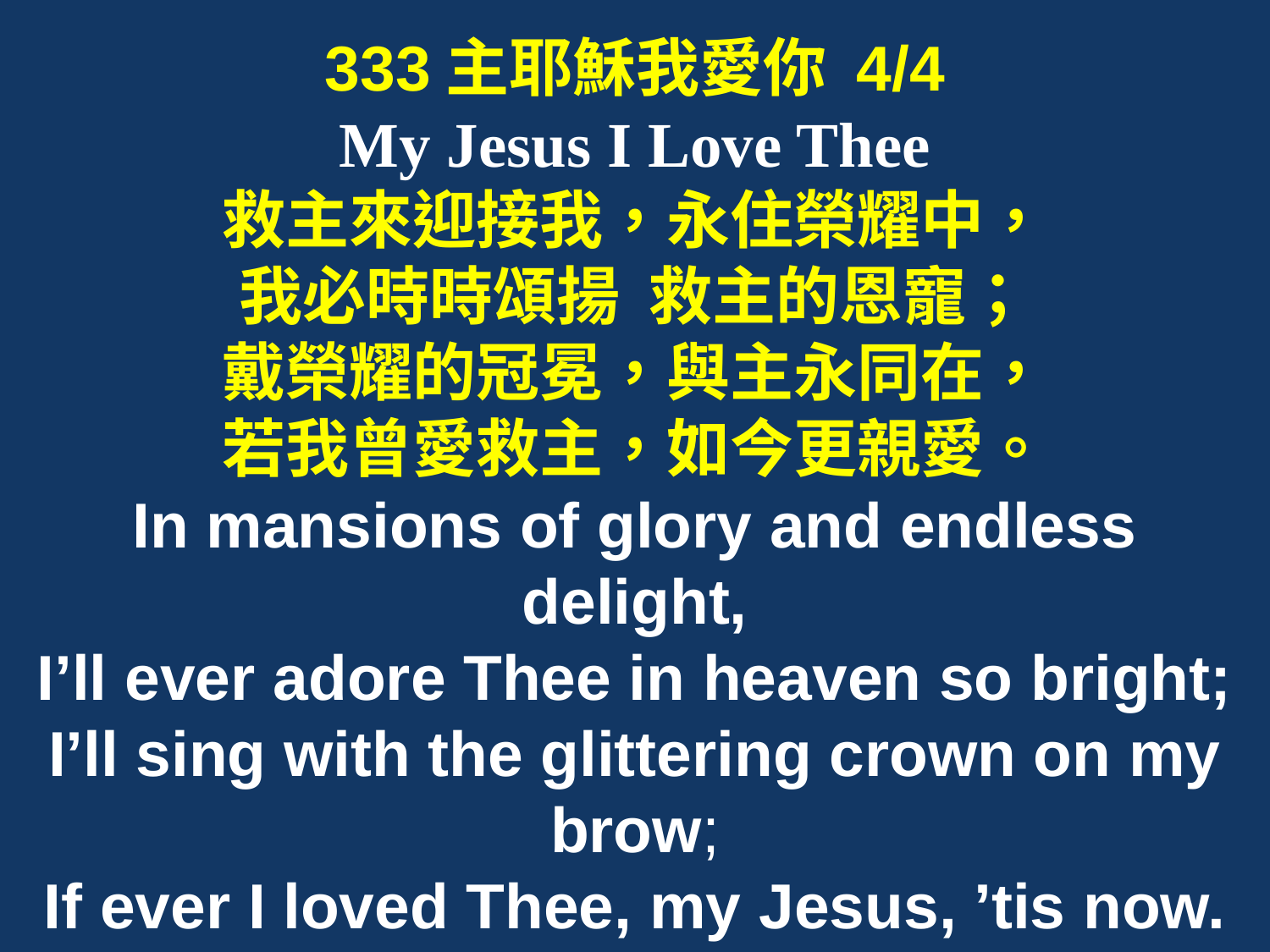

333主耶穌我愛你 4/4
My Jesus I Love Thee
救主來迎接我，永住榮耀中，
我必時時頌揚  救主的恩寵；
戴榮耀的冠冕，與主永同在，
若我曾愛救主，如今更親愛。
In mansions of glory and endless delight,
I’ll ever adore Thee in heaven so bright;
I’ll sing with the glittering crown on my brow;
If ever I loved Thee, my Jesus, ’tis now.